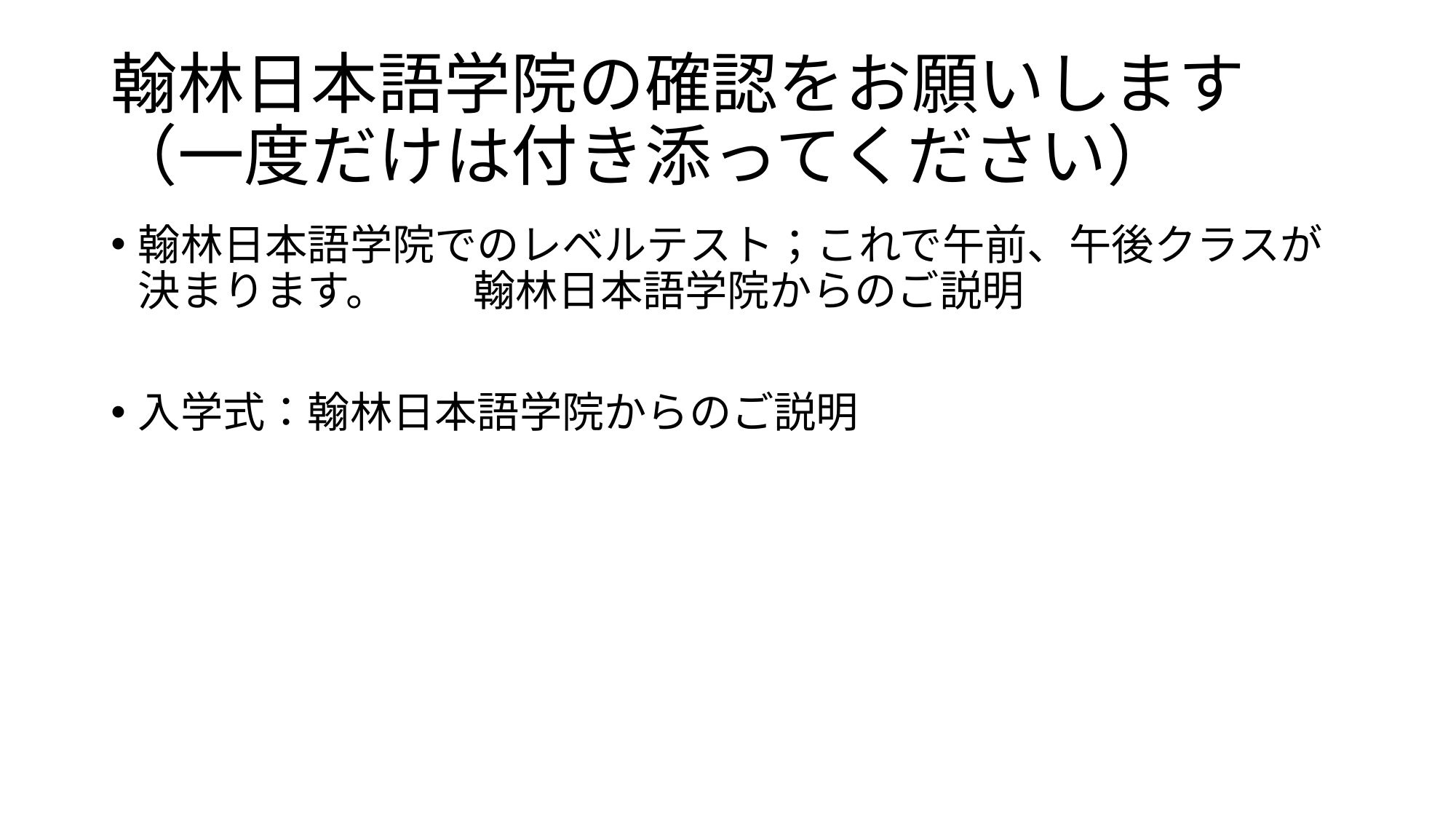

# 翰林日本語学院の確認をお願いします（一度だけは付き添ってください）
翰林日本語学院でのレベルテスト；これで午前、午後クラスが決まります。　　翰林日本語学院からのご説明

入学式：翰林日本語学院からのご説明